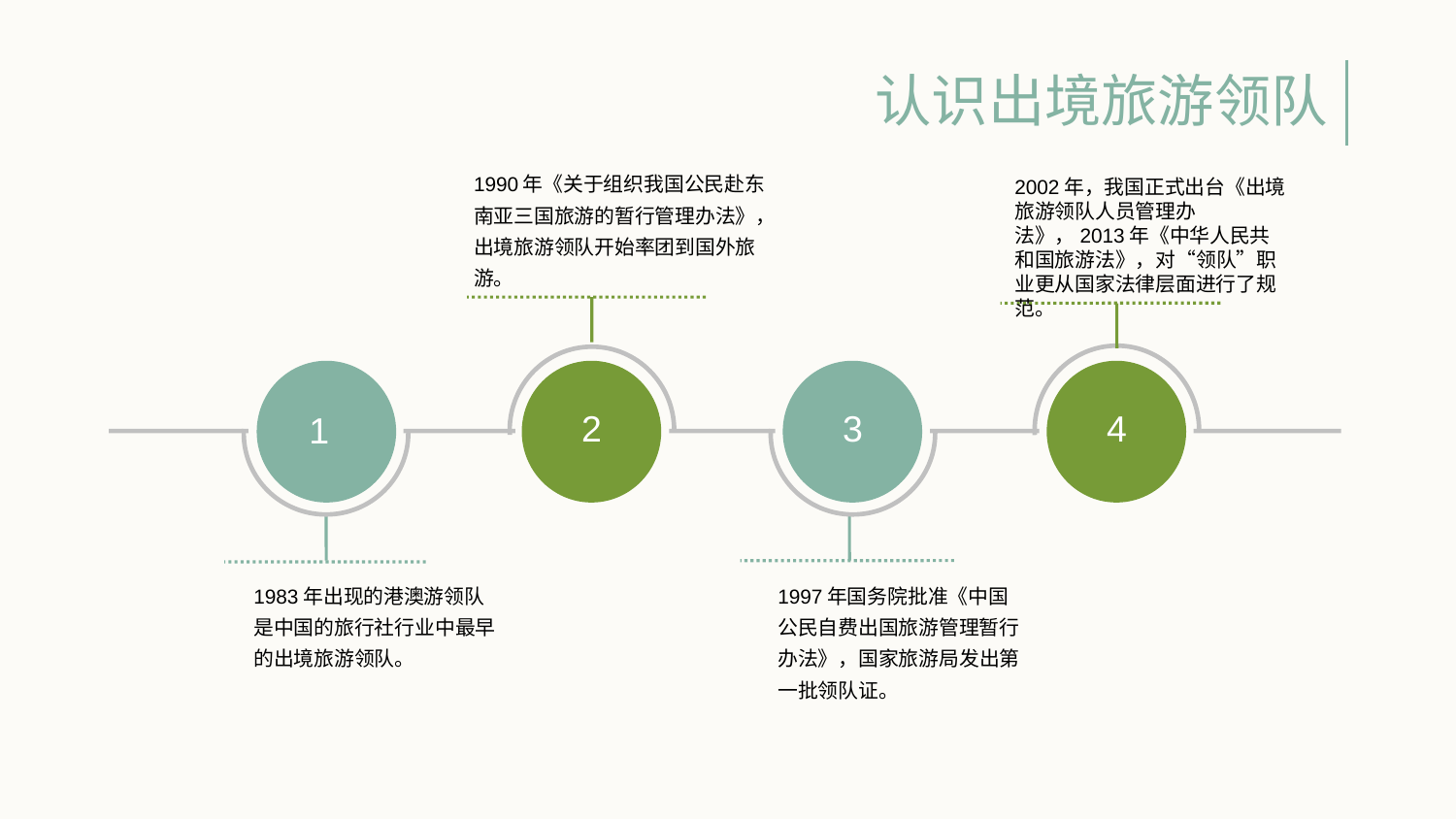

认识出境旅游领队
1990年《关于组织我国公民赴东南亚三国旅游的暂行管理办法》，出境旅游领队开始率团到国外旅游。
2002年，我国正式出台《出境旅游领队人员管理办法》，2013年《中华人民共和国旅游法》，对“领队”职业更从国家法律层面进行了规范。

1

2

3

4

1983年出现的港澳游领队是中国的旅行社行业中最早的出境旅游领队。

1997年国务院批准《中国公民自费出国旅游管理暂行办法》，国家旅游局发出第一批领队证。